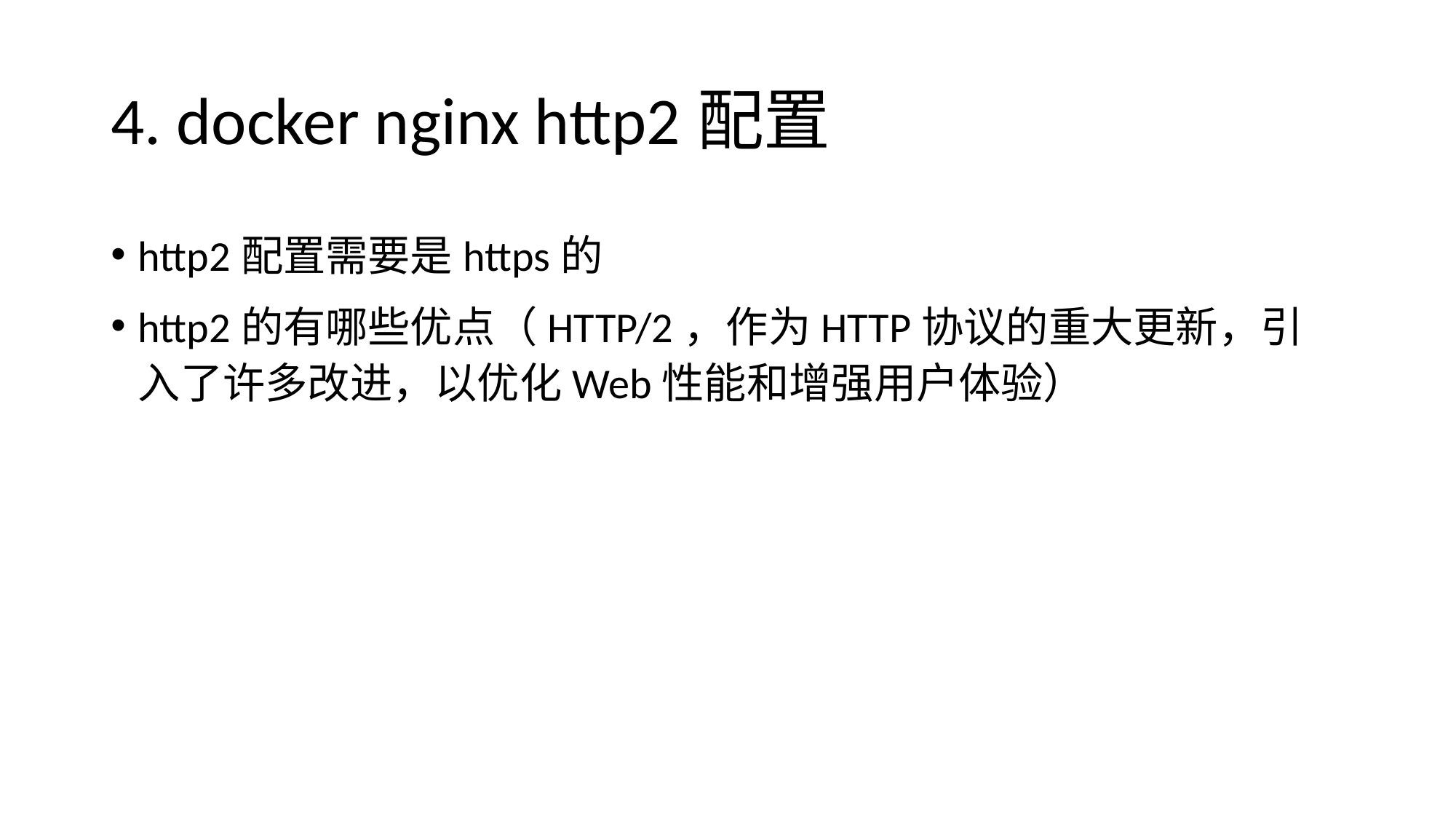

# 4. docker nginx http2配置
http2配置需要是https的
http2的有哪些优点（HTTP/2，作为HTTP协议的重大更新，引入了许多改进，以优化Web性能和增强用户体验）